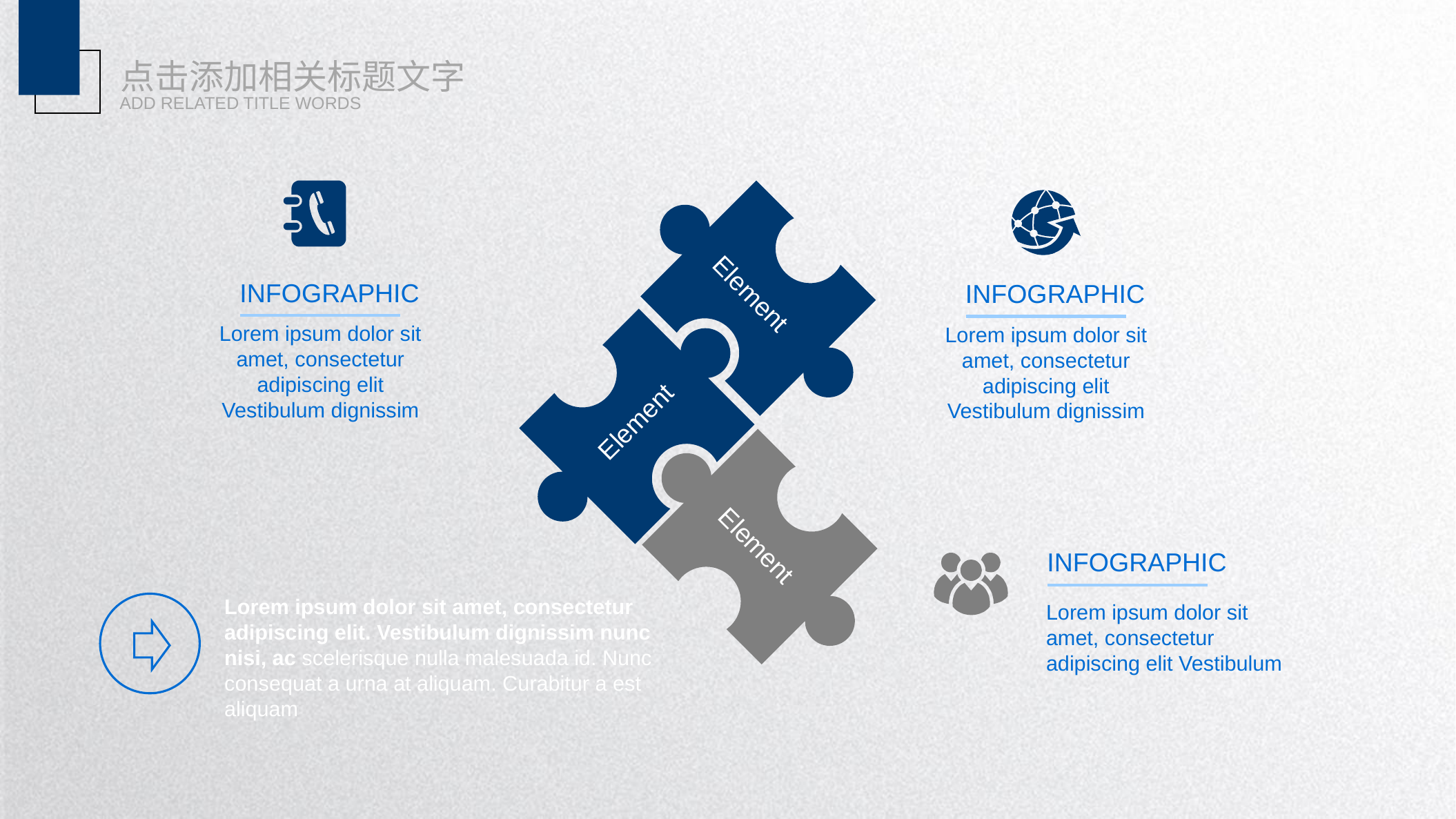

点击添加相关标题文字
ADD RELATED TITLE WORDS

INFOGRAPHIC
Lorem ipsum dolor sit amet, consectetur adipiscing elit Vestibulum dignissim

Element

INFOGRAPHIC
Lorem ipsum dolor sit amet, consectetur adipiscing elit Vestibulum dignissim

Element

Element
INFOGRAPHIC

Lorem ipsum dolor sit amet, consectetur adipiscing elit Vestibulum
Lorem ipsum dolor sit amet, consectetur adipiscing elit. Vestibulum dignissim nunc nisi, ac scelerisque nulla malesuada id. Nunc consequat a urna at aliquam. Curabitur a est aliquam